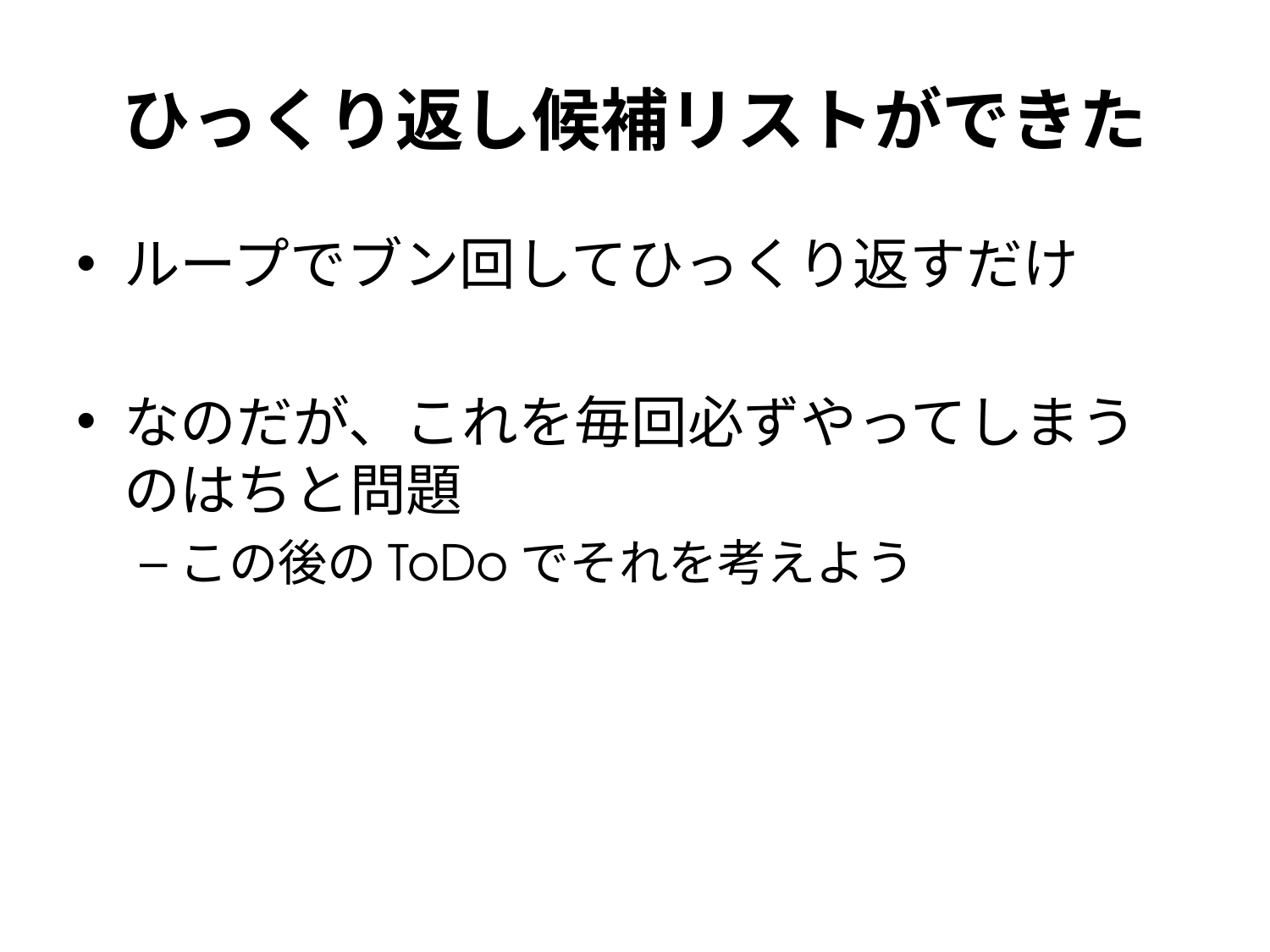

# ひっくり返し候補リストができた
ループでブン回してひっくり返すだけ

なのだが、これを毎回必ずやってしまうのはちと問題
この後のToDoでそれを考えよう